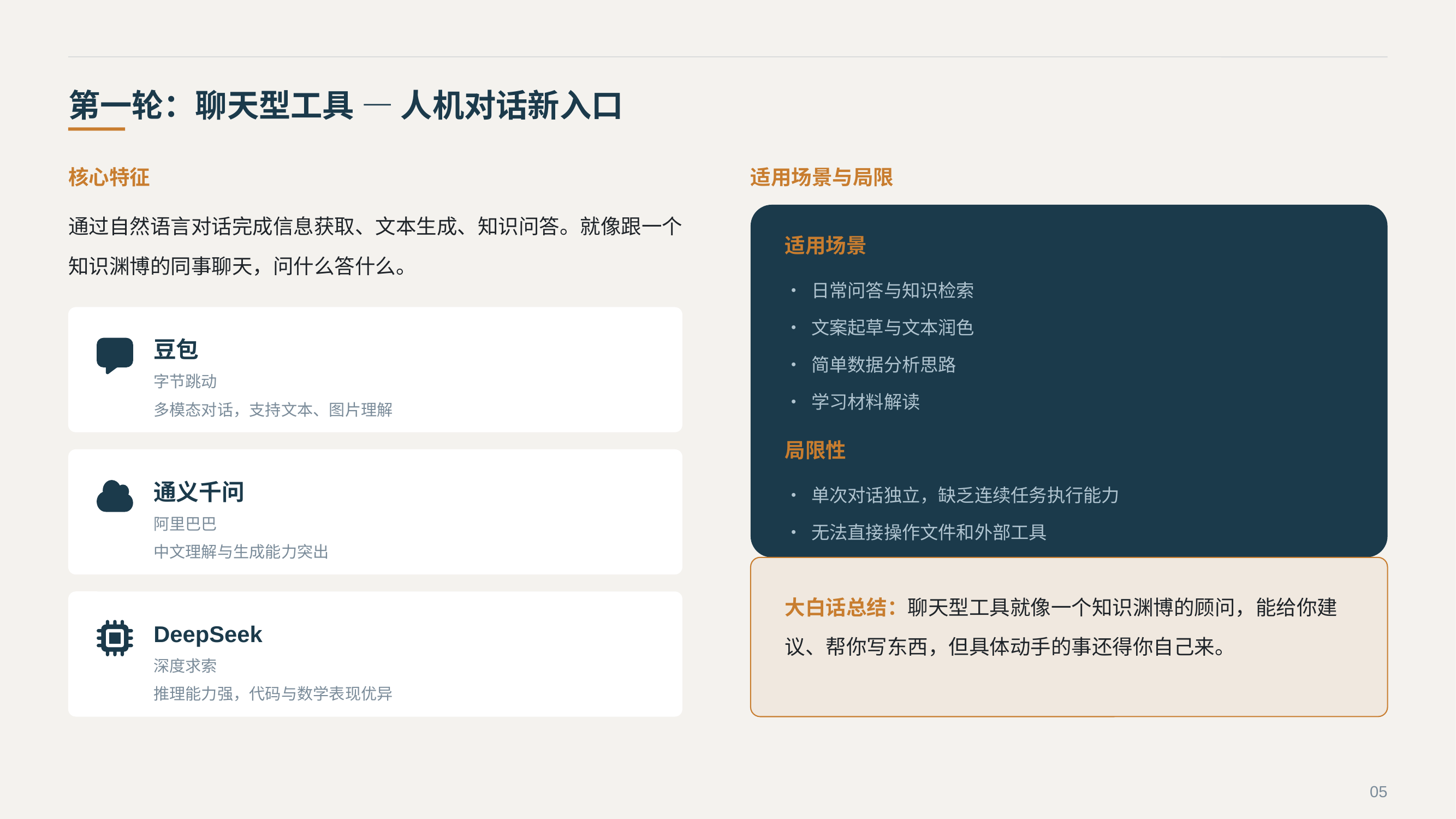

第一轮：聊天型工具 — 人机对话新入口

核心特征
适用场景与局限
通过自然语言对话完成信息获取、文本生成、知识问答。就像跟一个知识渊博的同事聊天，问什么答什么。

适用场景
• 日常问答与知识检索
• 文案起草与文本润色
• 简单数据分析思路
• 学习材料解读

豆包

字节跳动
多模态对话，支持文本、图片理解
局限性

• 单次对话独立，缺乏连续任务执行能力
• 无法直接操作文件和外部工具
通义千问

阿里巴巴
中文理解与生成能力突出

大白话总结：聊天型工具就像一个知识渊博的顾问，能给你建议、帮你写东西，但具体动手的事还得你自己来。

DeepSeek

深度求索
推理能力强，代码与数学表现优异
05